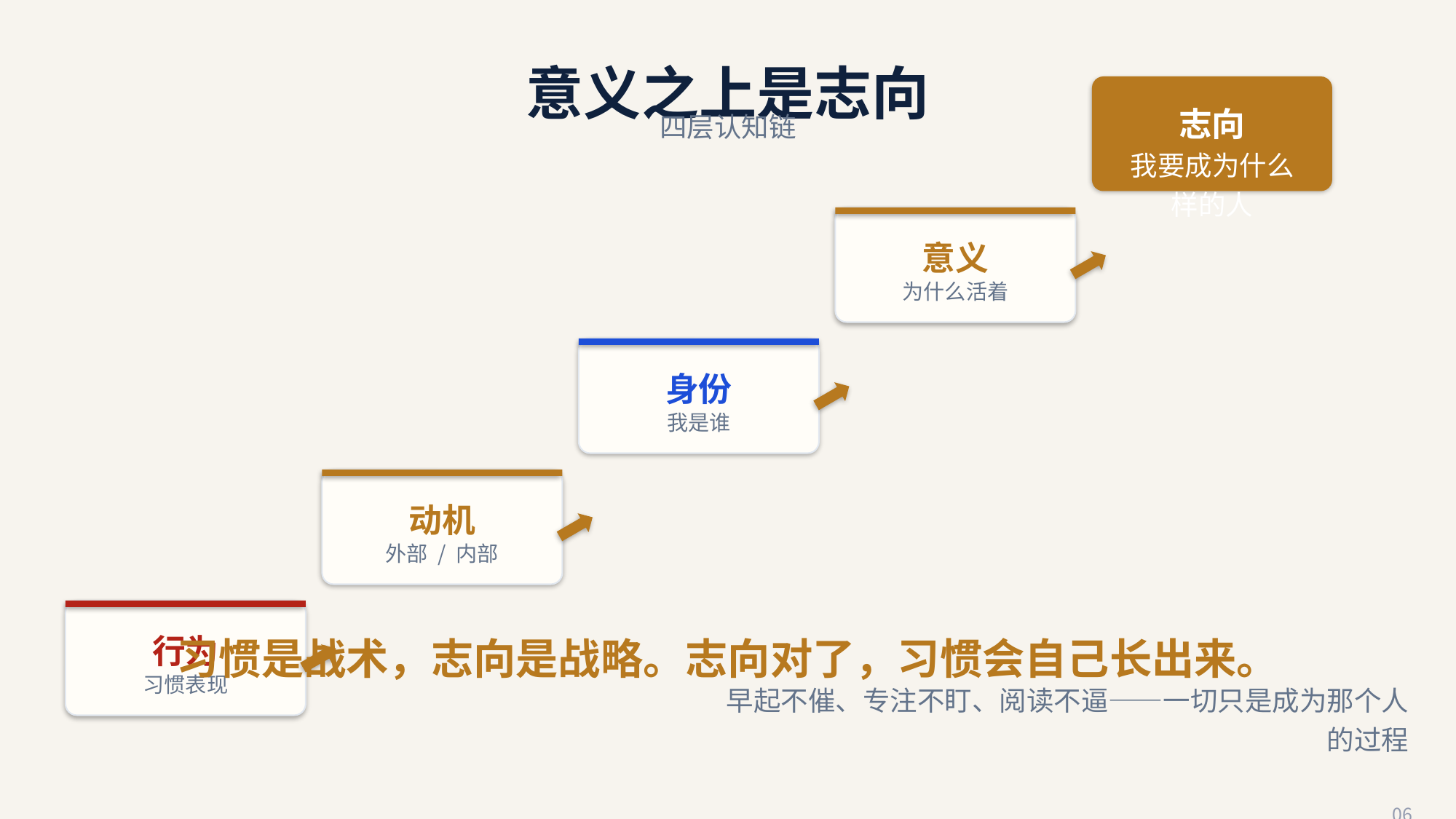

意义之上是志向

志向
四层认知链
我要成为什么样的人

意义

为什么活着

身份

我是谁

动机

外部 / 内部

习惯是战术，志向是战略。志向对了，习惯会自己长出来。
行为

习惯表现
早起不催、专注不盯、阅读不逼——一切只是成为那个人的过程
06